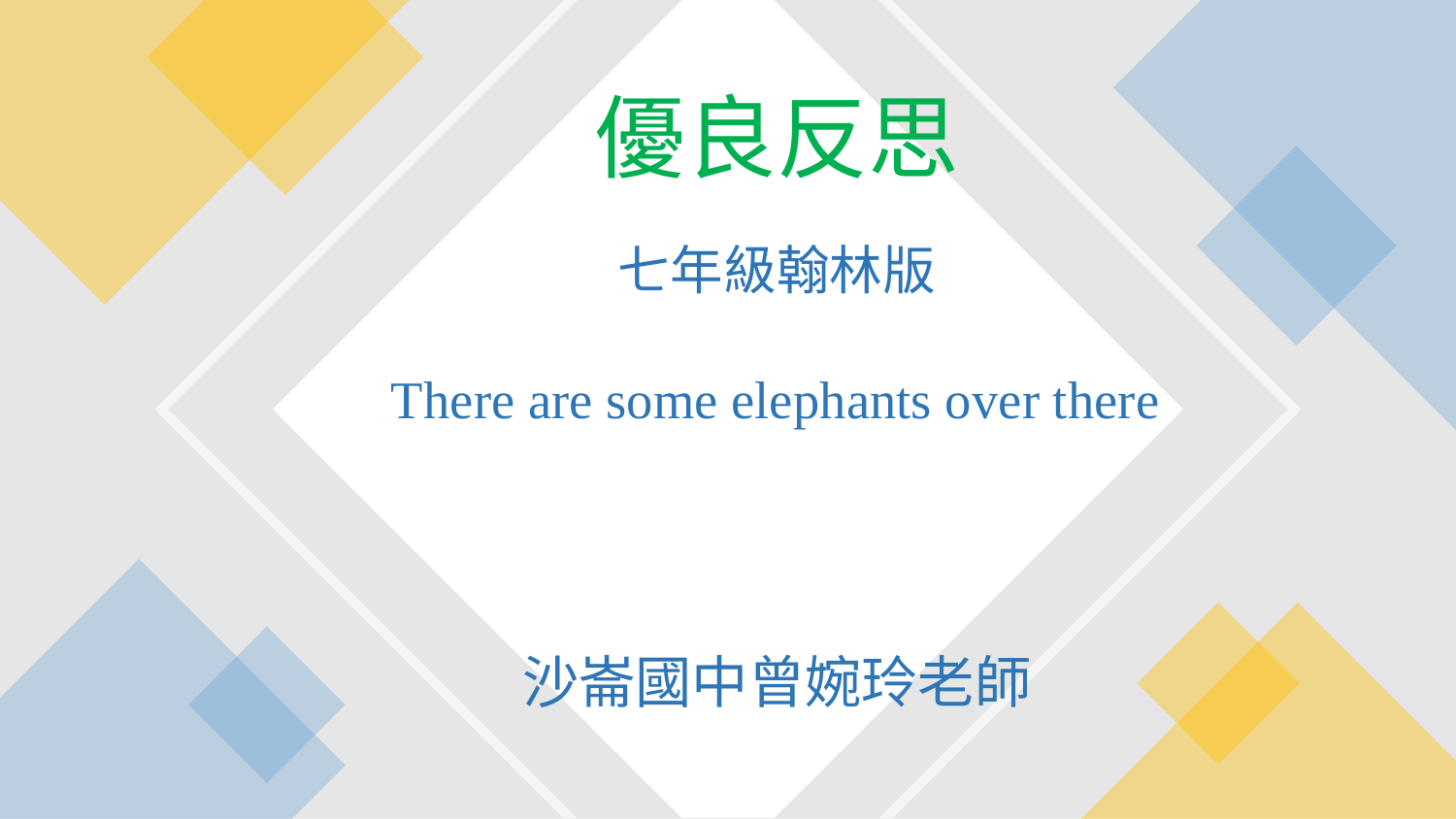

優良反思
七年級翰林版
 There are some elephants over there

沙崙國中曾婉玲老師